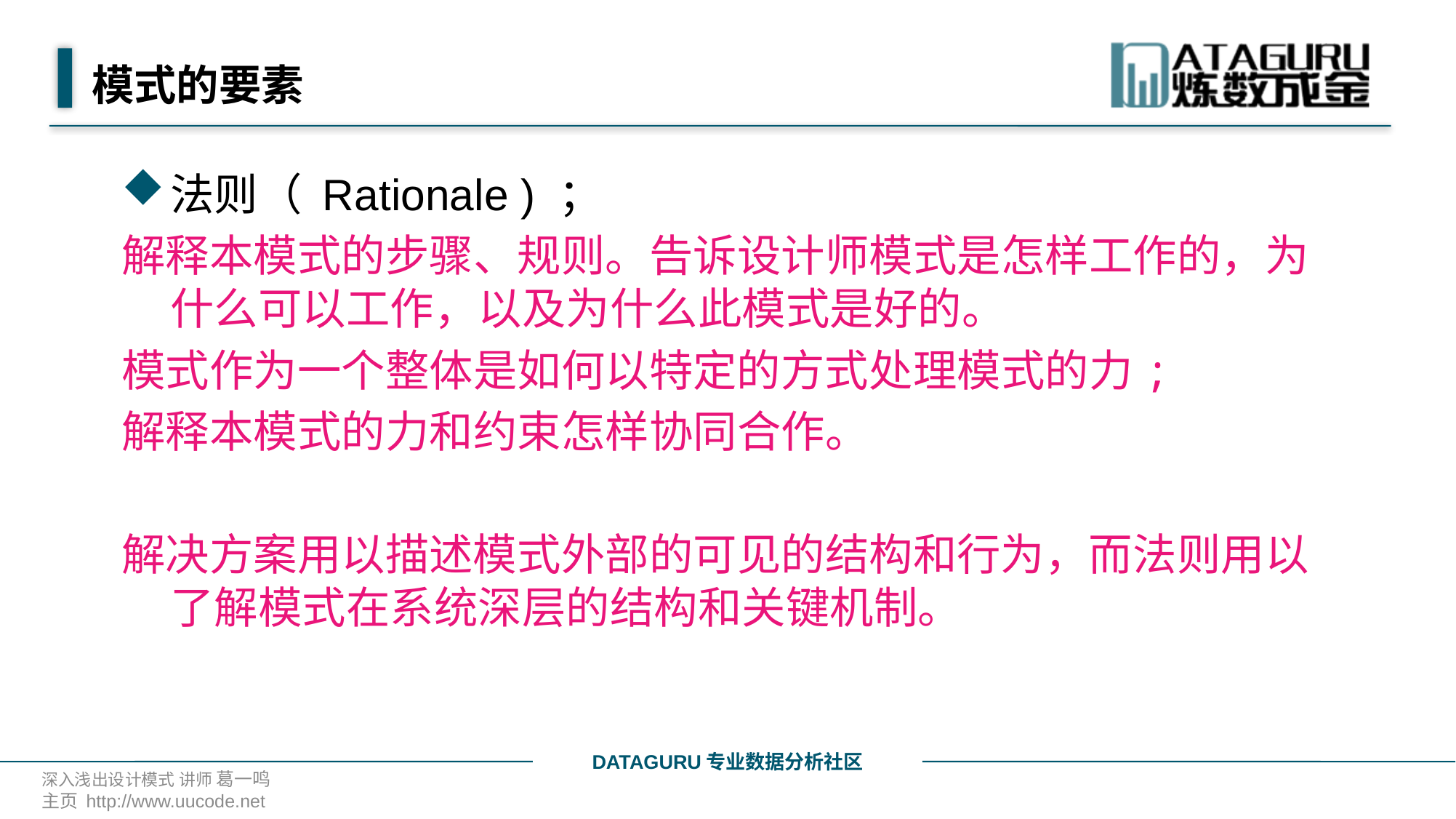

# 模式的要素
法则（ Rationale ) ；
解释本模式的步骤、规则。告诉设计师模式是怎样工作的，为什么可以工作，以及为什么此模式是好的。
模式作为一个整体是如何以特定的方式处理模式的力;
解释本模式的力和约束怎样协同合作。

解决方案用以描述模式外部的可见的结构和行为，而法则用以了解模式在系统深层的结构和关键机制。